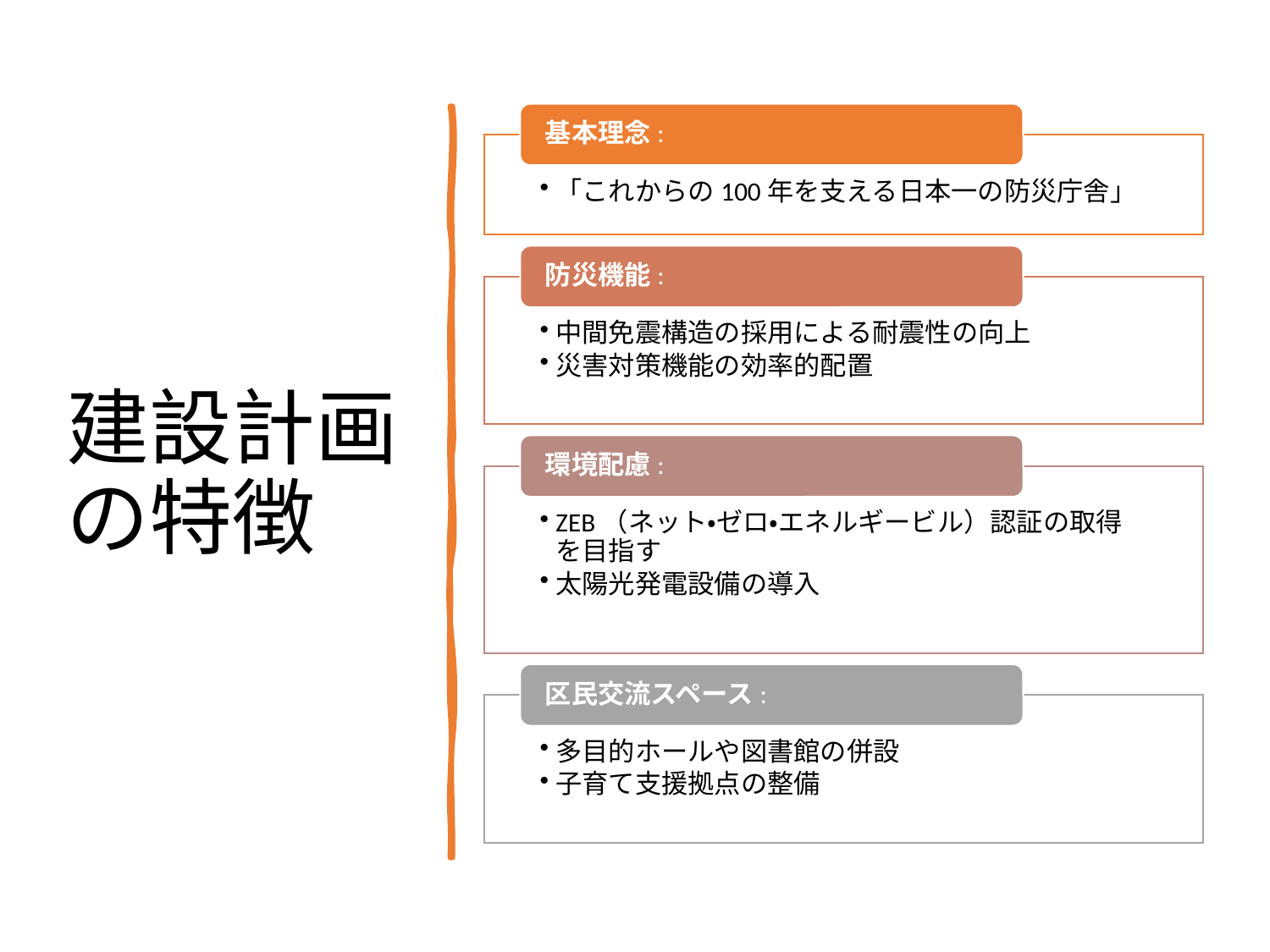

「これからの100年を支える日本一の防災庁舎」
基本理念:
中間免震構造の採用による耐震性の向上
災害対策機能の効率的配置
防災機能:
ZEB（ネット・ゼロ・エネルギービル）認証の取得を目指す
太陽光発電設備の導入
環境配慮:
多目的ホールや図書館の併設
子育て支援拠点の整備
区民交流スペース:
# 建設計画の特徴